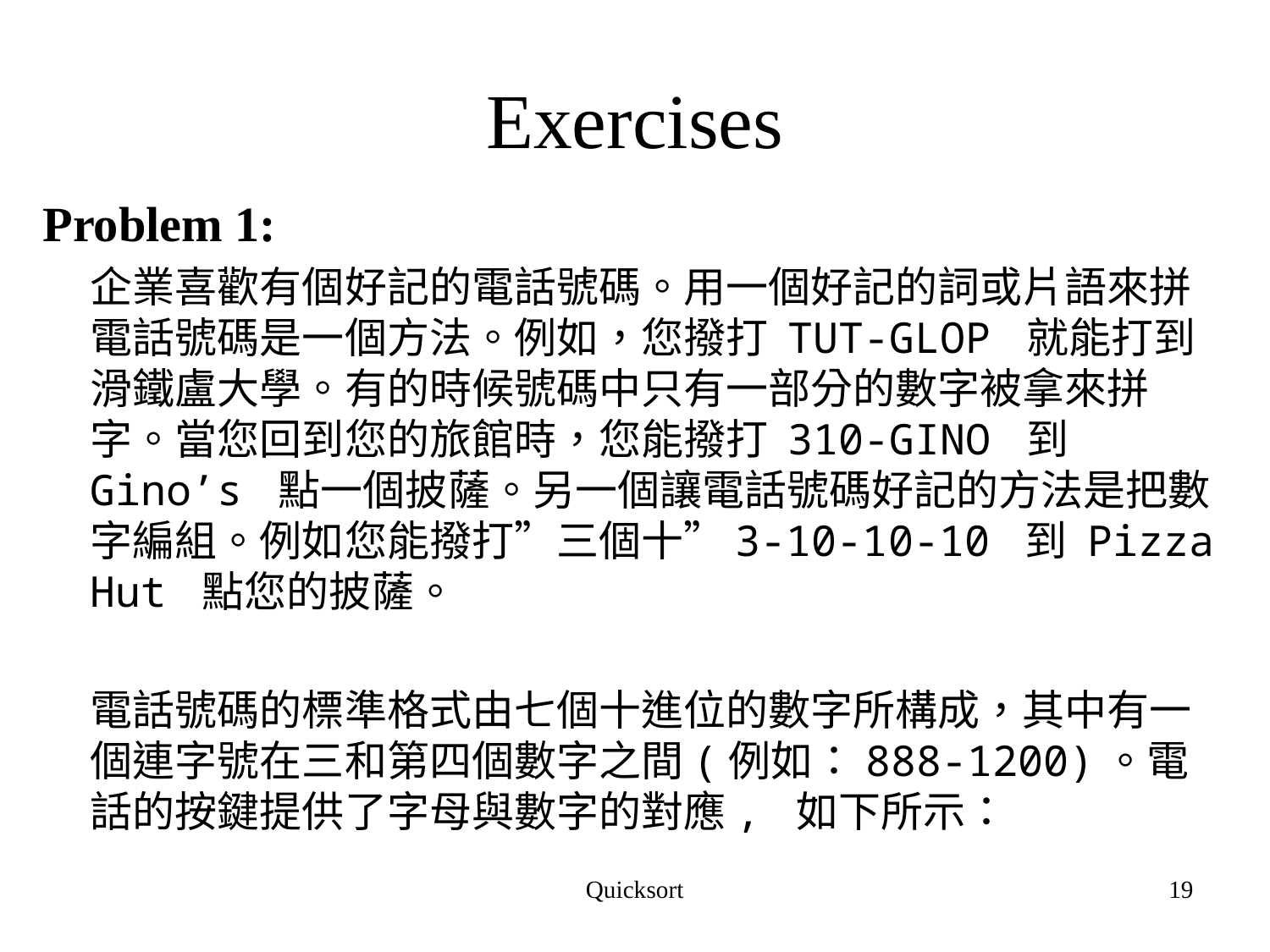

# Exercises
Problem 1:
	企業喜歡有個好記的電話號碼。用一個好記的詞或片語來拼電話號碼是一個方法。例如，您撥打 TUT-GLOP 就能打到滑鐵盧大學。有的時候號碼中只有一部分的數字被拿來拼字。當您回到您的旅館時，您能撥打 310-GINO 到 Gino’s 點一個披薩。另一個讓電話號碼好記的方法是把數字編組。例如您能撥打”三個十”3-10-10-10 到 Pizza Hut 點您的披薩。

	電話號碼的標準格式由七個十進位的數字所構成，其中有一個連字號在三和第四個數字之間(例如：888-1200)。電話的按鍵提供了字母與數字的對應, 如下所示：
Quicksort
19